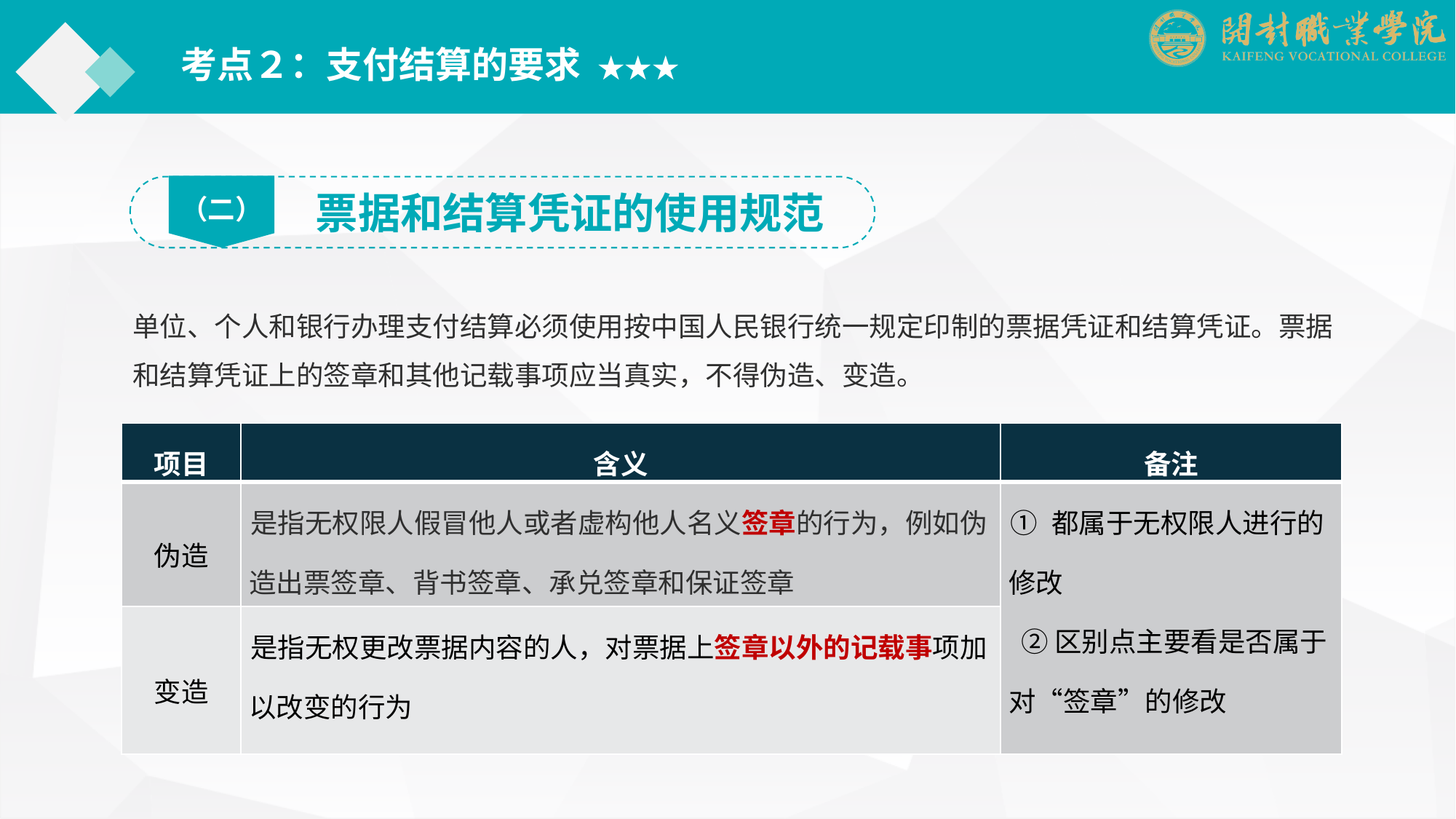

考点２：支付结算的要求  ★★★
（二）

票据和结算凭证的使用规范
单位、个人和银行办理支付结算必须使用按中国人民银行统一规定印制的票据凭证和结算凭证。票据和结算凭证上的签章和其他记载事项应当真实，不得伪造、变造。
| 项目 | 含义 | 备注 |
| --- | --- | --- |
| 伪造 | 是指无权限人假冒他人或者虚构他人名义签章的行为，例如伪造出票签章、背书签章、承兑签章和保证签章 | ① 都属于无权限人进行的修改 ② 区别点主要看是否属于对“签章”的修改 |
| 变造 | 是指无权更改票据内容的人，对票据上签章以外的记载事项加以改变的行为 |  |